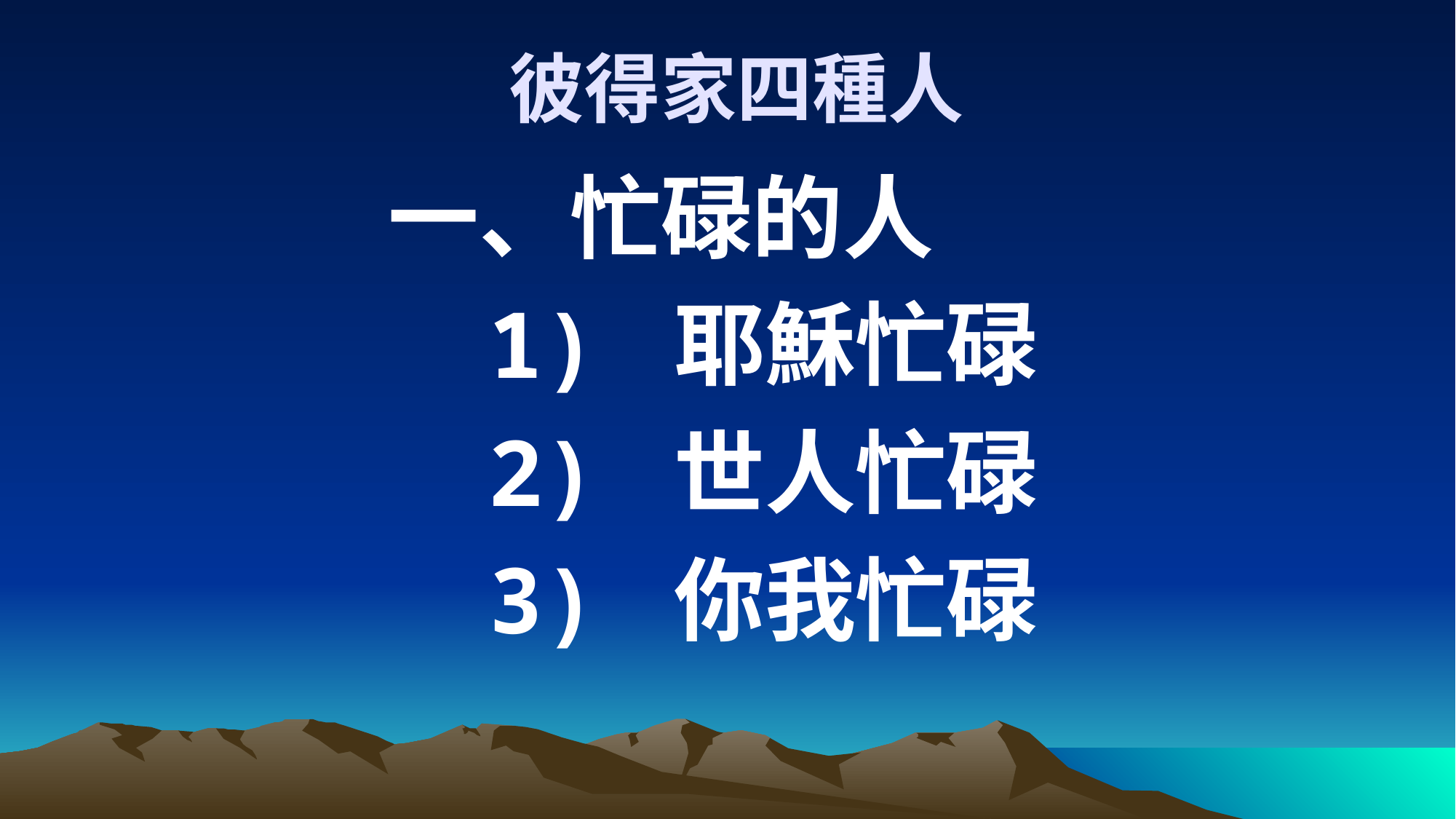

# 彼得家四種人
  一、忙碌的人
	 1) 耶穌忙碌
	 2) 世人忙碌
	 3) 你我忙碌